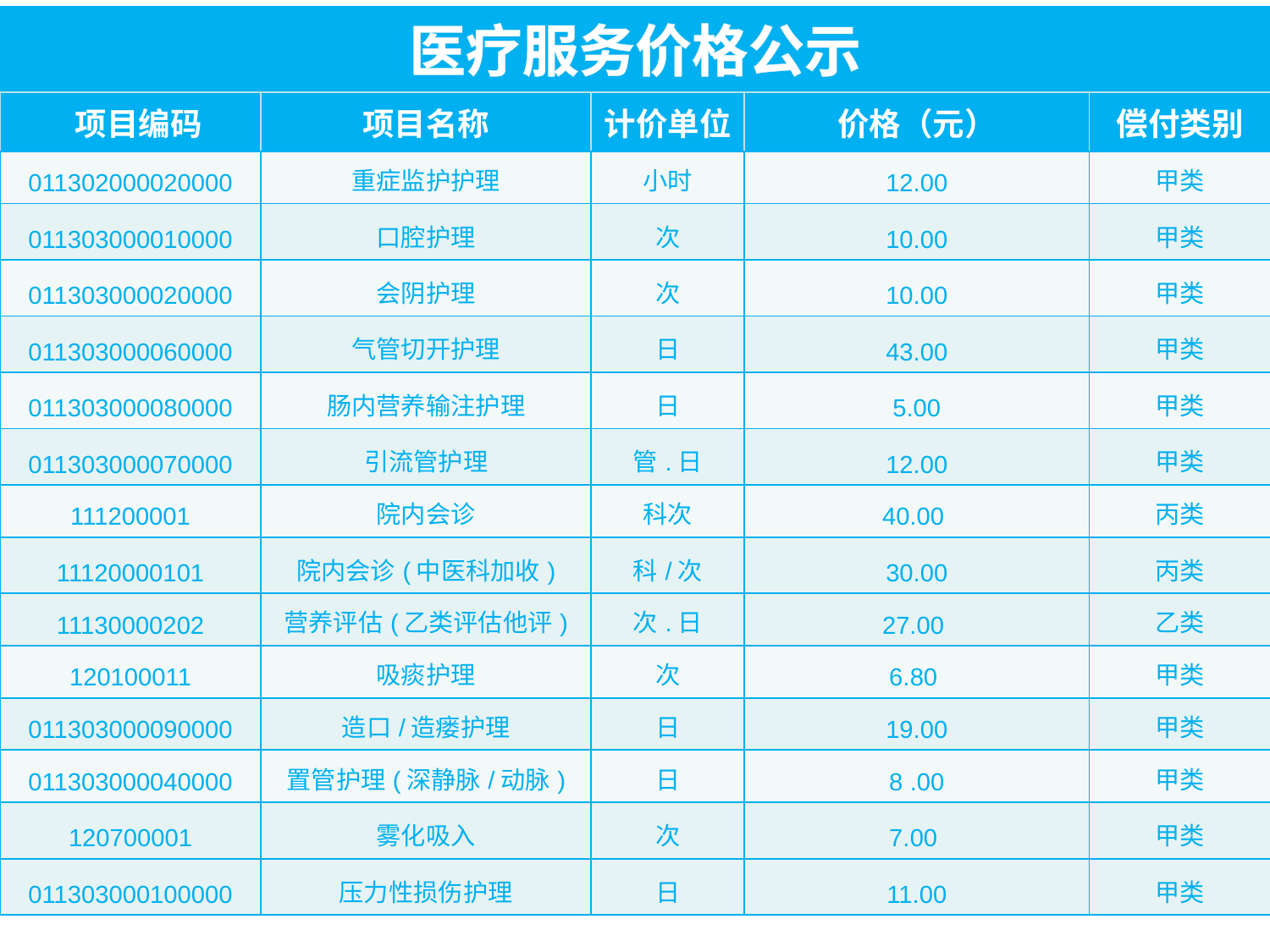

| 医疗服务价格公示 |  |  |  |  |
| --- | --- | --- | --- | --- |
| 项目编码 | 项目名称 | 计价单位 | 价格（元） | 偿付类别 |
| 011302000020000 | 重症监护护理 | 小时 | 12.00 | 甲类 |
| 011303000010000 | 口腔护理 | 次 | 10.00 | 甲类 |
| 011303000020000 | 会阴护理 | 次 | 10.00 | 甲类 |
| 011303000060000 | 气管切开护理 | 日 | 43.00 | 甲类 |
| 011303000080000 | 肠内营养输注护理 | 日 | 5.00 | 甲类 |
| 011303000070000 | 引流管护理 | 管.日 | 12.00 | 甲类 |
| 111200001 | 院内会诊 | 科次 | 40.00 | 丙类 |
| 11120000101 | 院内会诊(中医科加收) | 科/次 | 30.00 | 丙类 |
| 11130000202 | 营养评估(乙类评估他评) | 次.日 | 27.00 | 乙类 |
| 120100011 | 吸痰护理 | 次 | 6.80 | 甲类 |
| 011303000090000 | 造口/造瘘护理 | 日 | 19.00 | 甲类 |
| 011303000040000 | 置管护理(深静脉/动脉) | 日 | 8 .00 | 甲类 |
| 120700001 | 雾化吸入 | 次 | 7.00 | 甲类 |
| 011303000100000 | 压力性损伤护理 | 日 | 11.00 | 甲类 |